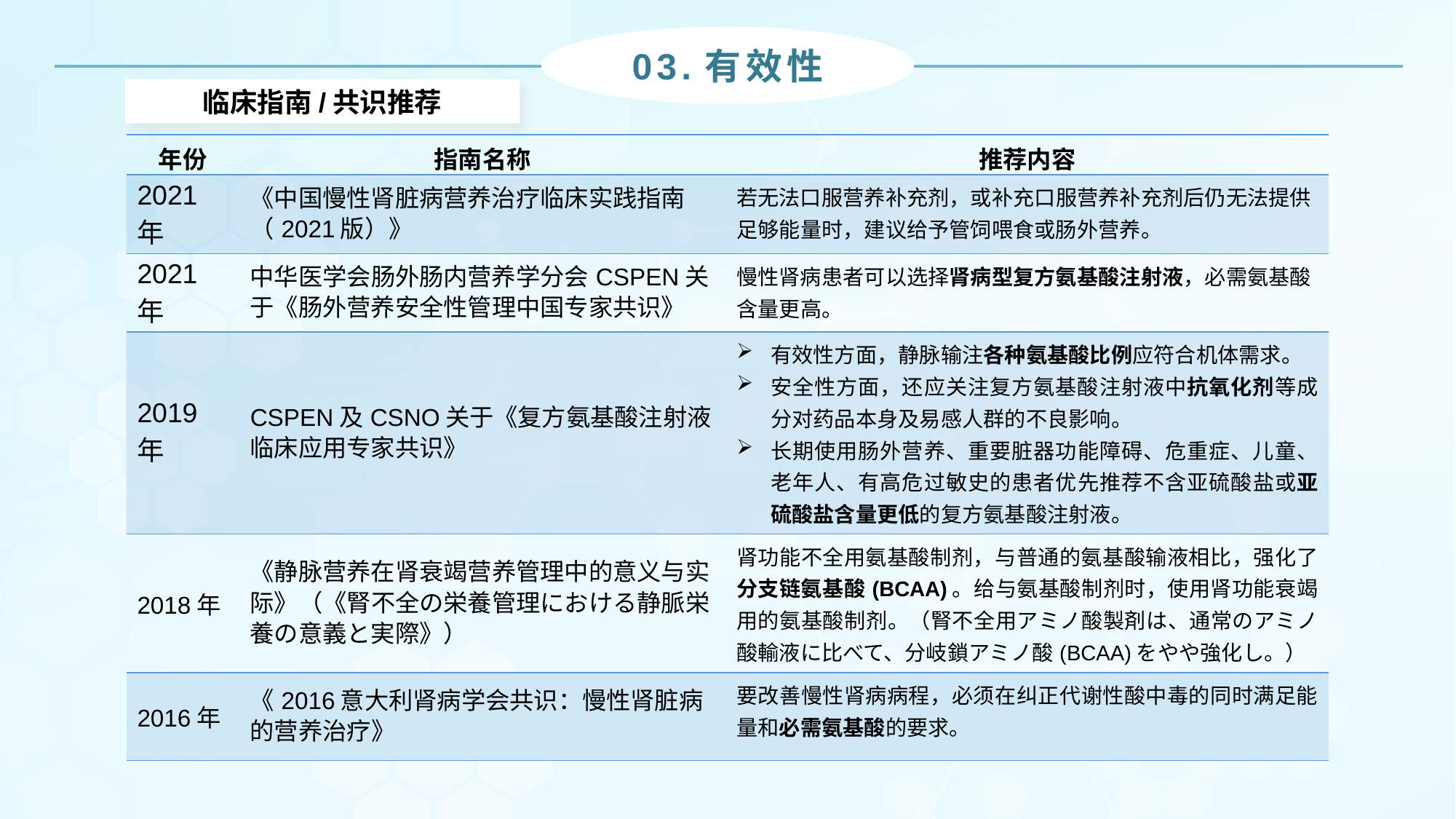

03.有效性
临床指南/共识推荐
| 年份 | 指南名称 | 推荐内容 |
| --- | --- | --- |
| 2021年 | 《中国慢性肾脏病营养治疗临床实践指南（2021版）》 | 若无法口服营养补充剂，或补充口服营养补充剂后仍无法提供足够能量时，建议给予管饲喂食或肠外营养。 |
| 2021年 | 中华医学会肠外肠内营养学分会CSPEN关于《肠外营养安全性管理中国专家共识》 | 慢性肾病患者可以选择肾病型复方氨基酸注射液，必需氨基酸含量更高。 |
| 2019年 | CSPEN及CSNO关于《复方氨基酸注射液临床应用专家共识》 | 有效性方面，静脉输注各种氨基酸比例应符合机体需求。 安全性方面，还应关注复方氨基酸注射液中抗氧化剂等成分对药品本身及易感人群的不良影响。 长期使用肠外营养、重要脏器功能障碍、危重症、儿童、老年人、有高危过敏史的患者优先推荐不含亚硫酸盐或亚硫酸盐含量更低的复方氨基酸注射液。 |
| 2018年 | 《静脉营养在肾衰竭营养管理中的意义与实际》（《腎不全の栄養管理における静脈栄養の意義と実際》） | 肾功能不全用氨基酸制剂，与普通的氨基酸输液相比，强化了分支链氨基酸(BCAA)。给与氨基酸制剂时，使用肾功能衰竭用的氨基酸制剂。（腎不全用アミノ酸製剤は、通常のアミノ酸輸液に比べて、分岐鎖アミノ酸(BCAA)をやや強化し。） |
| 2016年 | 《2016意大利肾病学会共识：慢性肾脏病的营养治疗》 | 要改善慢性肾病病程，必须在纠正代谢性酸中毒的同时满足能量和必需氨基酸的要求。 |